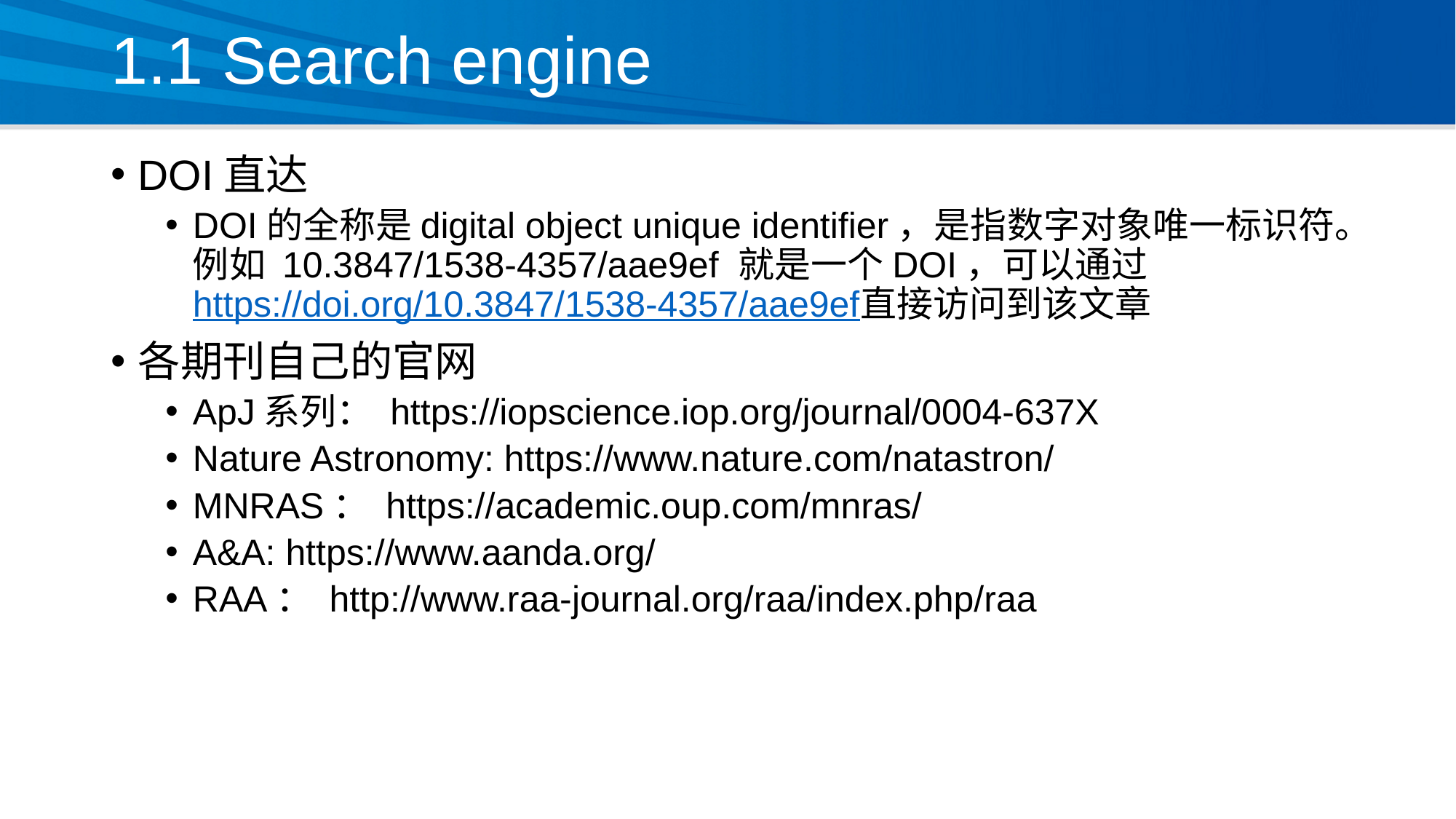

# 1.1 Search engine
DOI直达
DOI的全称是digital object unique identifier，是指数字对象唯一标识符。例如 10.3847/1538-4357/aae9ef 就是一个DOI，可以通过https://doi.org/10.3847/1538-4357/aae9ef直接访问到该文章
各期刊自己的官网
ApJ系列： https://iopscience.iop.org/journal/0004-637X
Nature Astronomy: https://www.nature.com/natastron/
MNRAS： https://academic.oup.com/mnras/
A&A: https://www.aanda.org/
RAA： http://www.raa-journal.org/raa/index.php/raa